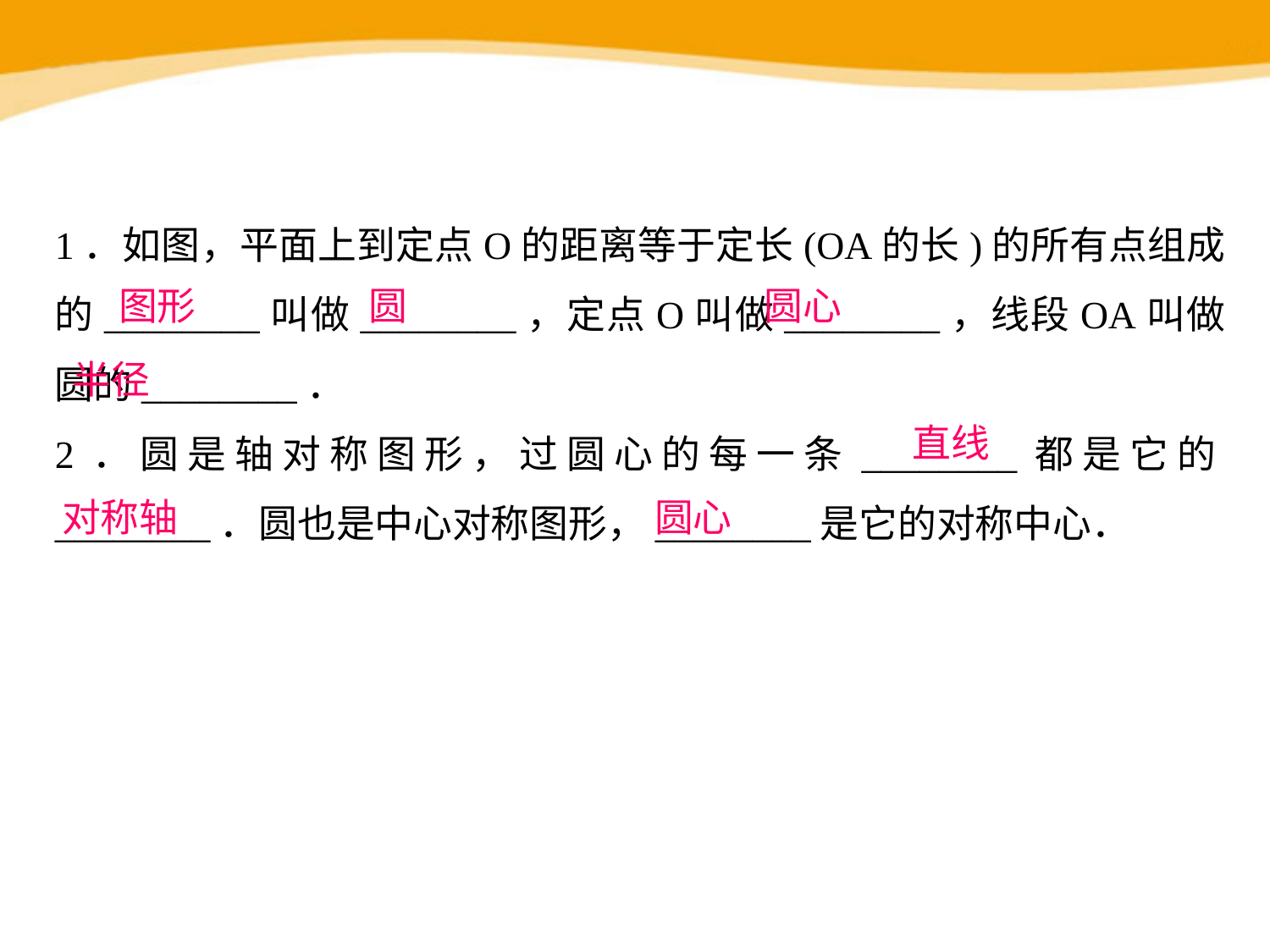

1．如图，平面上到定点O的距离等于定长(OA的长)的所有点组成的________叫做________，定点O叫做________，线段OA叫做圆的________．
2．圆是轴对称图形，过圆心的每一条________都是它的________．圆也是中心对称图形，________是它的对称中心．
图形
圆
圆心
半径
直线
对称轴
圆心